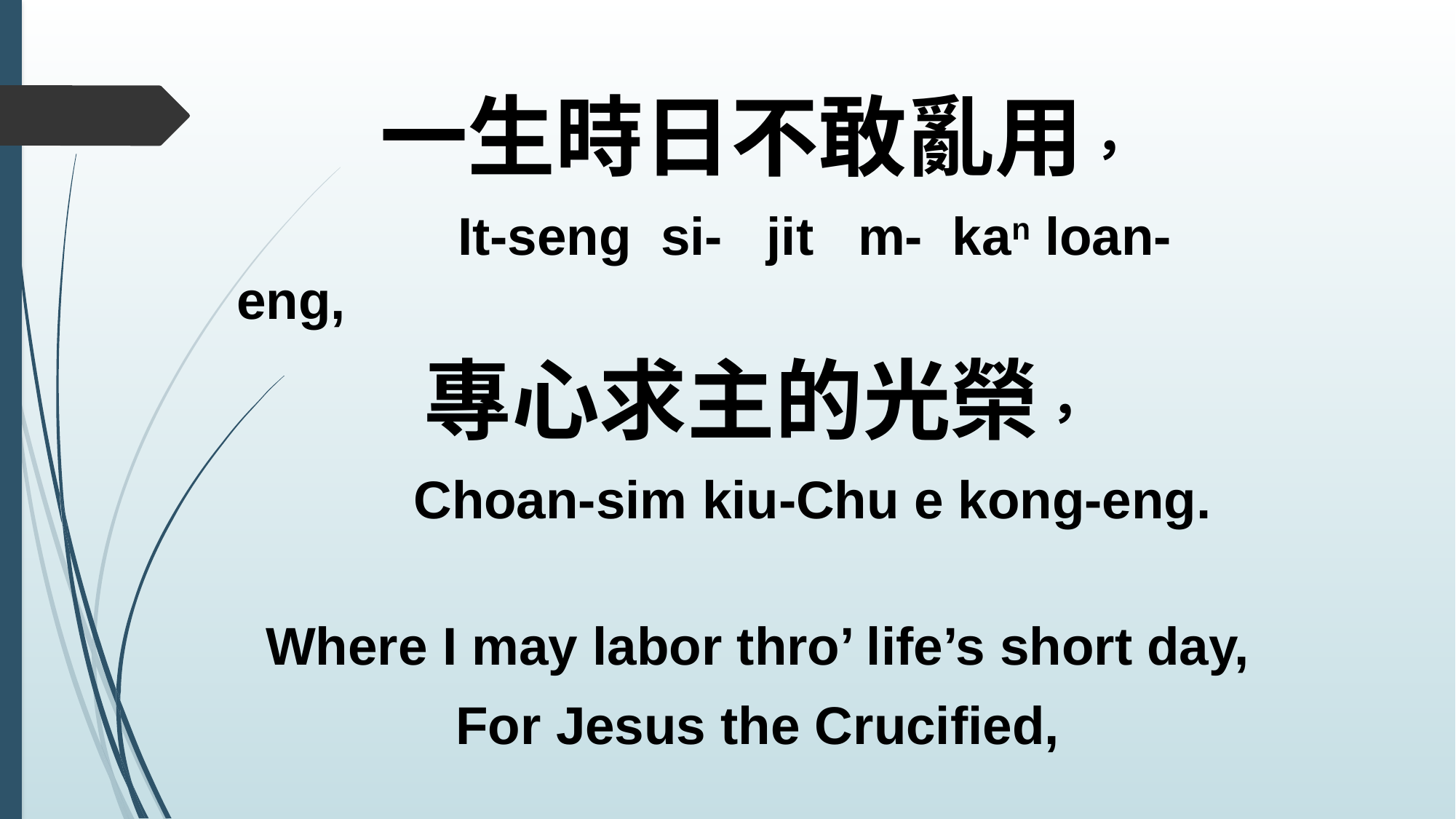

一生時日不敢亂用，
               It-seng  si-   jit   m-  kan loan-eng,
專心求主的光榮，
            Choan-sim kiu-Chu e kong-eng.

Where I may labor thro’ life’s short day,
For Jesus the Crucified,